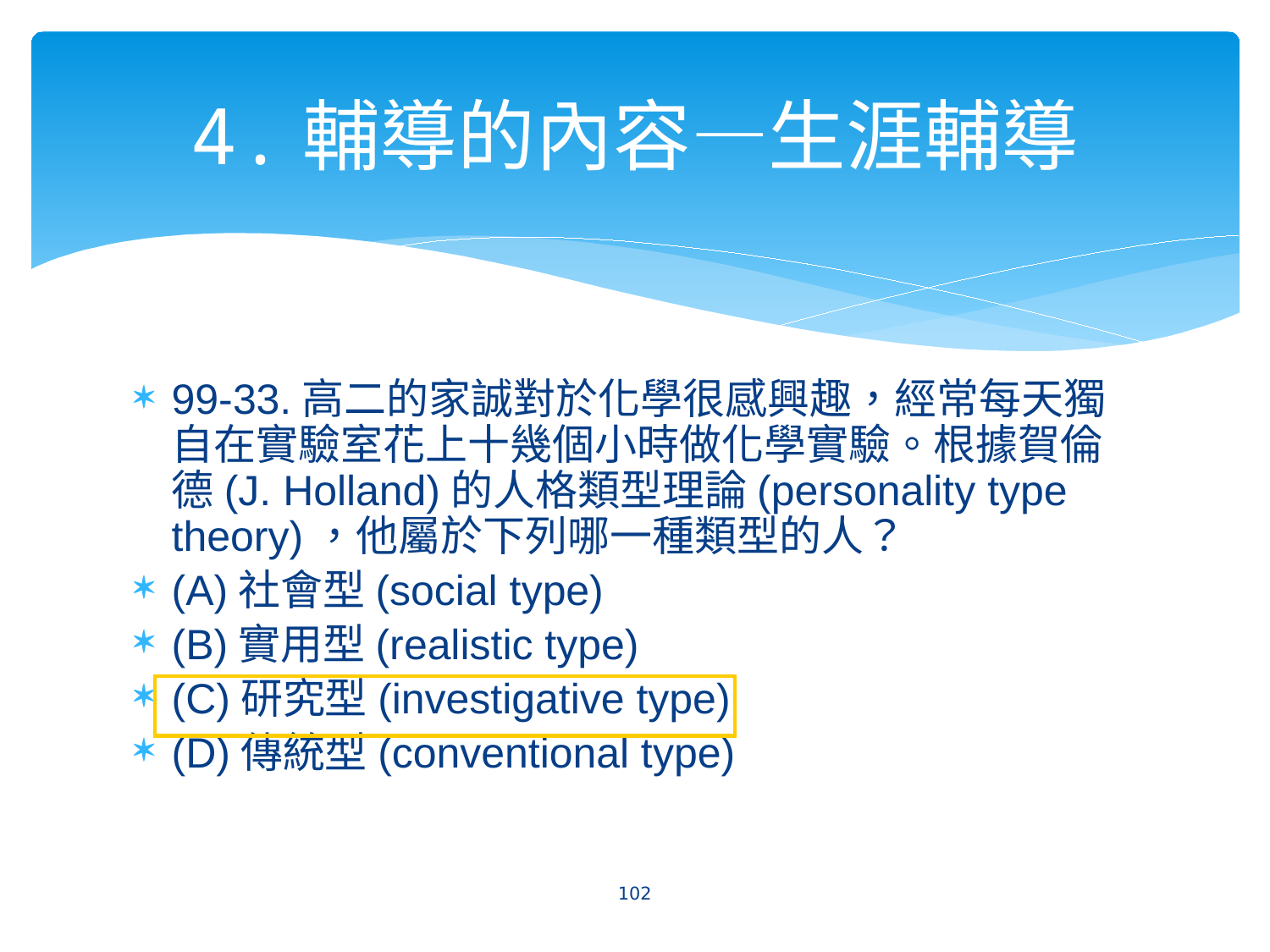

99-33.高二的家誠對於化學很感興趣，經常每天獨自在實驗室花上十幾個小時做化學實驗。根據賀倫德(J. Holland)的人格類型理論(personality type theory)，他屬於下列哪一種類型的人？
(A)社會型(social type)
(B)實用型(realistic type)
(C)研究型(investigative type)
(D)傳統型(conventional type)
4.輔導的內容—生涯輔導

102